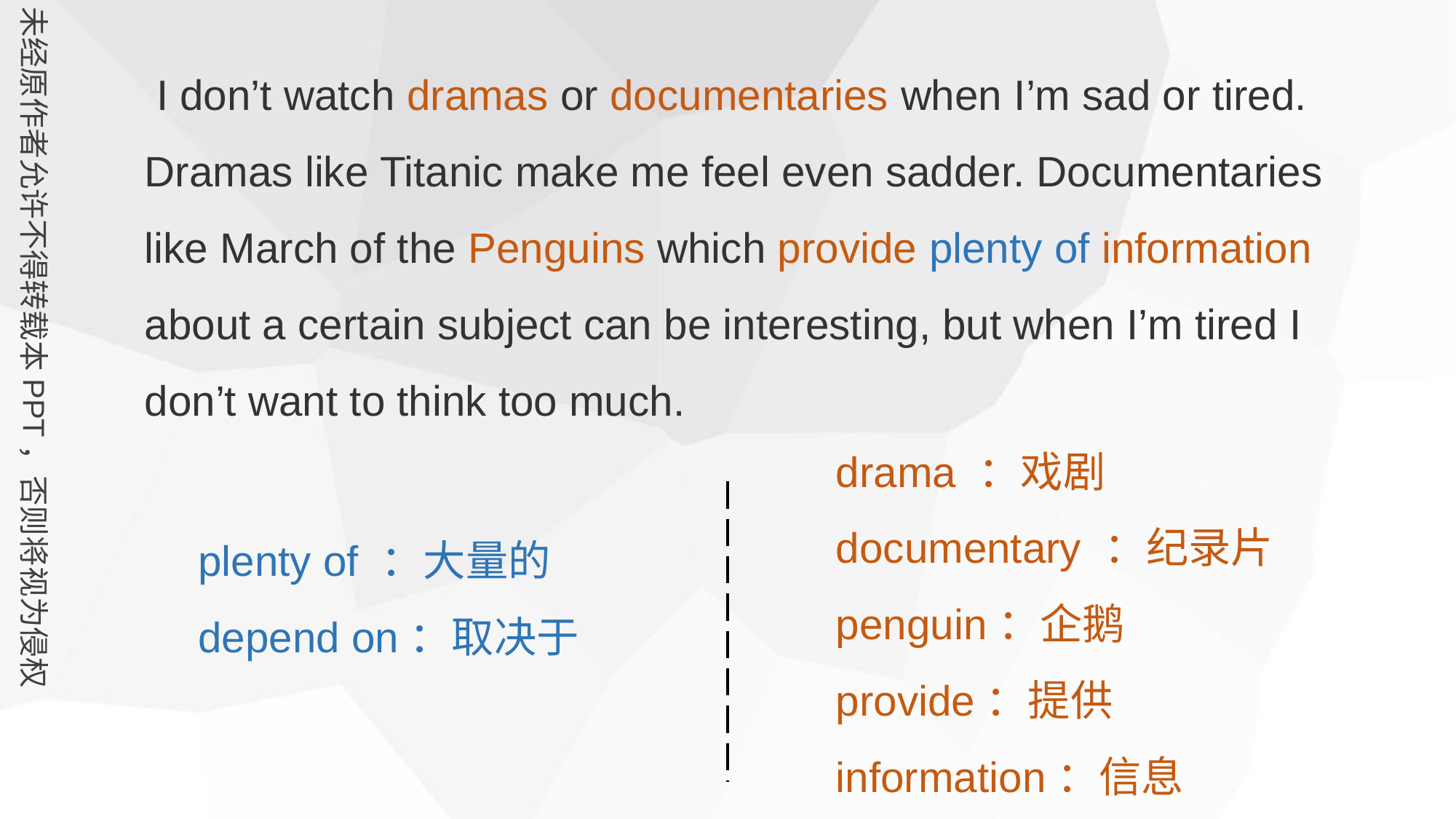

I don’t watch dramas or documentaries when I’m sad or tired. Dramas like Titanic make me feel even sadder. Documentaries like March of the Penguins which provide plenty of information about a certain subject can be interesting, but when I’m tired I don’t want to think too much.
drama ：戏剧
documentary ：纪录片
penguin：企鹅
provide：提供
information：信息
plenty of ：大量的
depend on：取决于